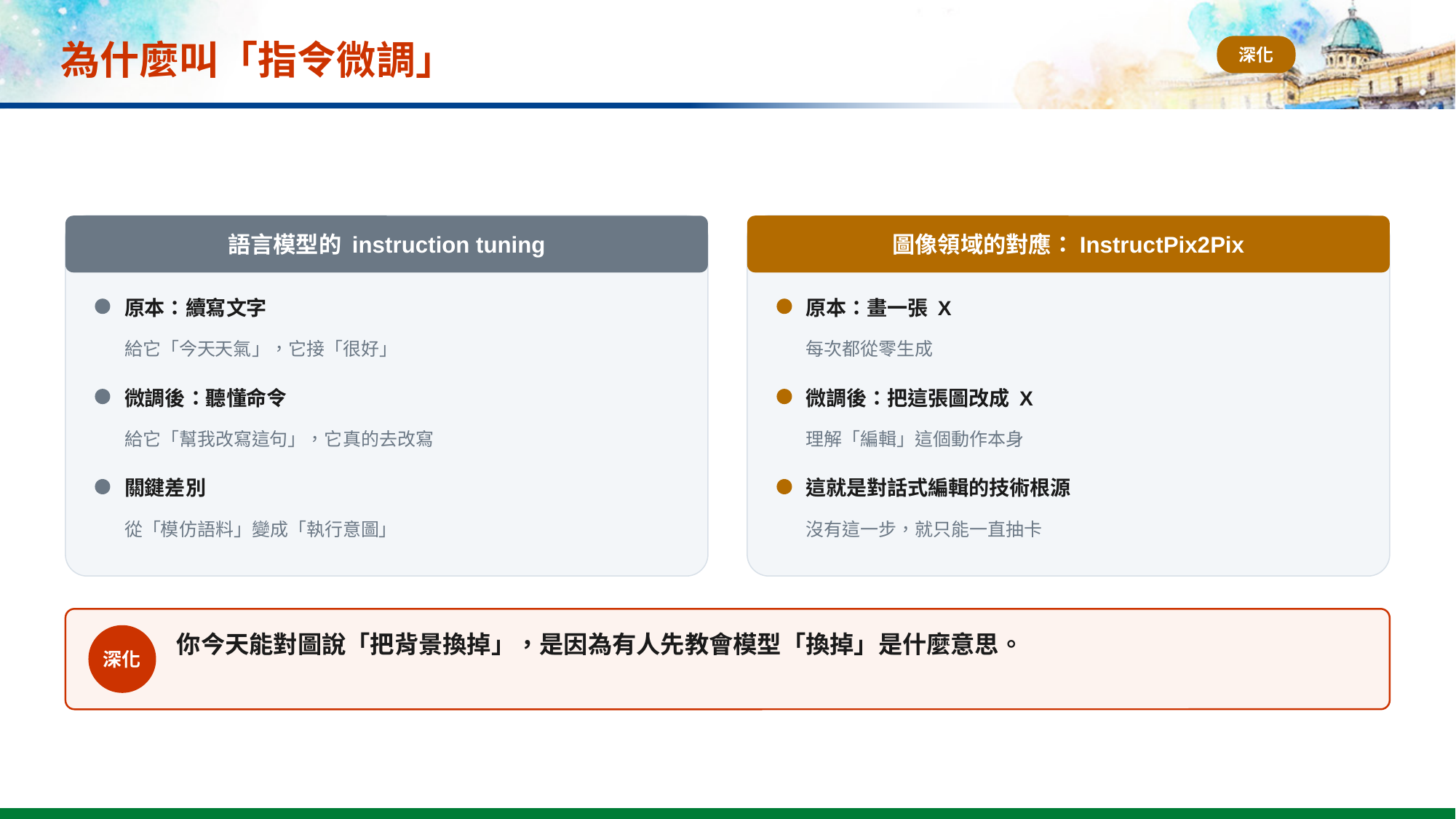

# 為什麼叫「指令微調」
深化

語言模型的 instruction tuning

圖像領域的對應：InstructPix2Pix
原本：續寫文字
原本：畫一張 X

給它「今天天氣」，它接「很好」
每次都從零生成
微調後：聽懂命令
微調後：把這張圖改成 X

給它「幫我改寫這句」，它真的去改寫
理解「編輯」這個動作本身
關鍵差別
這就是對話式編輯的技術根源

從「模仿語料」變成「執行意圖」
沒有這一步，就只能一直抽卡

你今天能對圖說「把背景換掉」，是因為有人先教會模型「換掉」是什麼意思。
深化